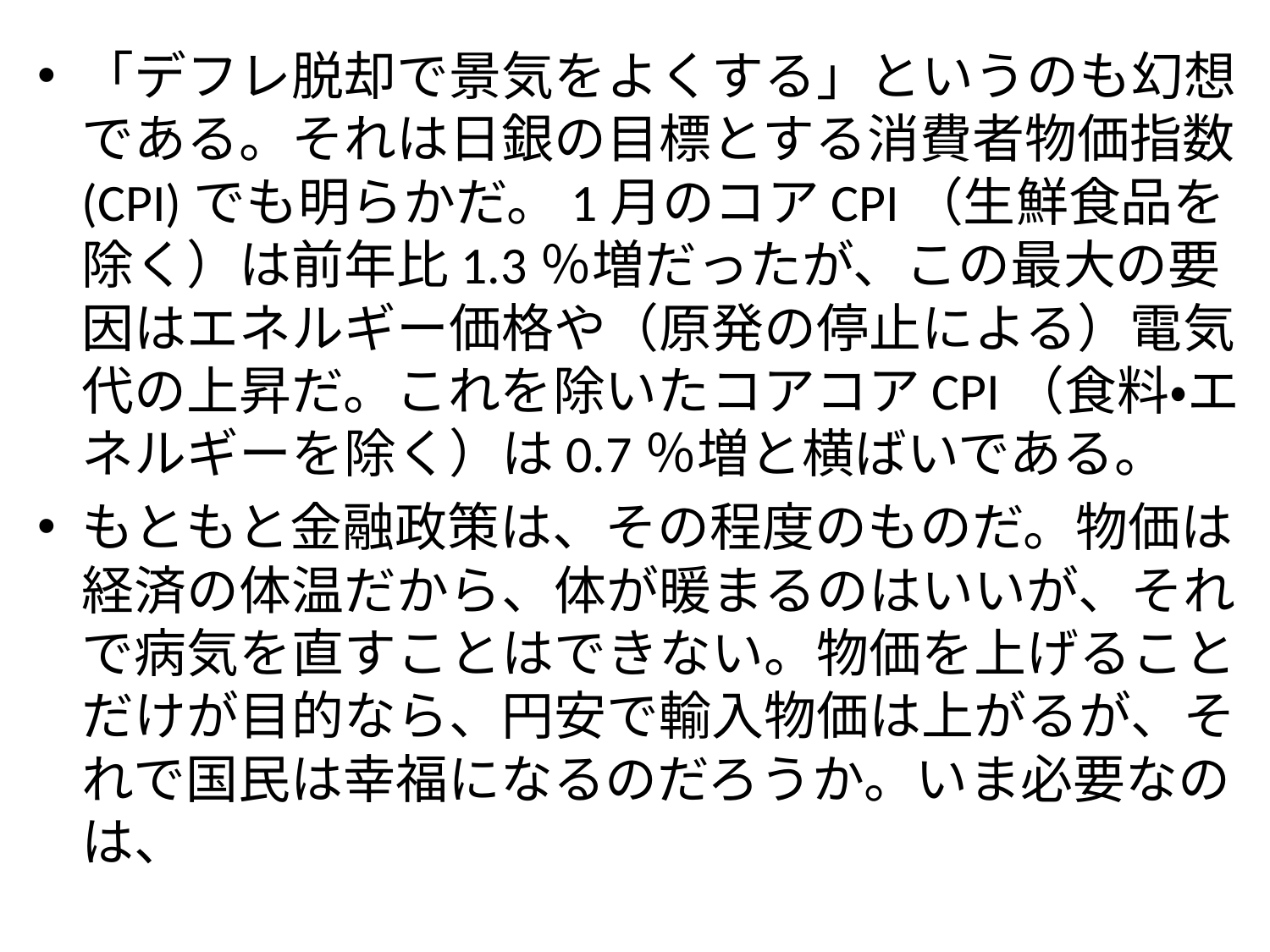

「デフレ脱却で景気をよくする」というのも幻想である。それは日銀の目標とする消費者物価指数(CPI)でも明らかだ。1月のコアCPI（生鮮食品を除く）は前年比1.3％増だったが、この最大の要因はエネルギー価格や（原発の停止による）電気代の上昇だ。これを除いたコアコアCPI（食料・エネルギーを除く）は0.7％増と横ばいである。
もともと金融政策は、その程度のものだ。物価は経済の体温だから、体が暖まるのはいいが、それで病気を直すことはできない。物価を上げることだけが目的なら、円安で輸入物価は上がるが、それで国民は幸福になるのだろうか。いま必要なのは、